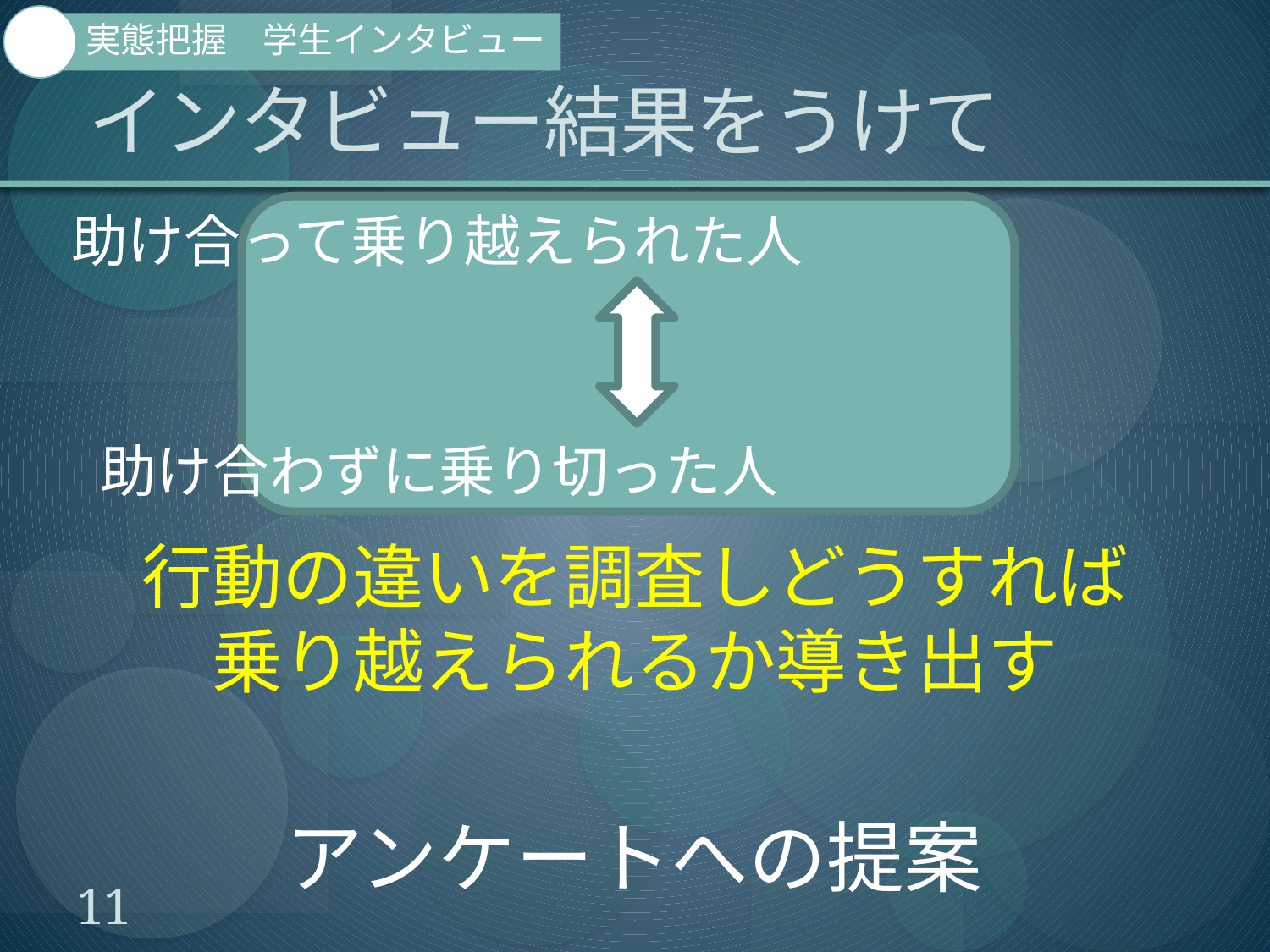

# インタビュー結果をうけて

実態把握　学生インタビュー

助け合って乗り越えられた人

助け合わずに乗り切った人
行動の違いを調査しどうすれば
乗り越えられるか導き出す
アンケートへの提案
11